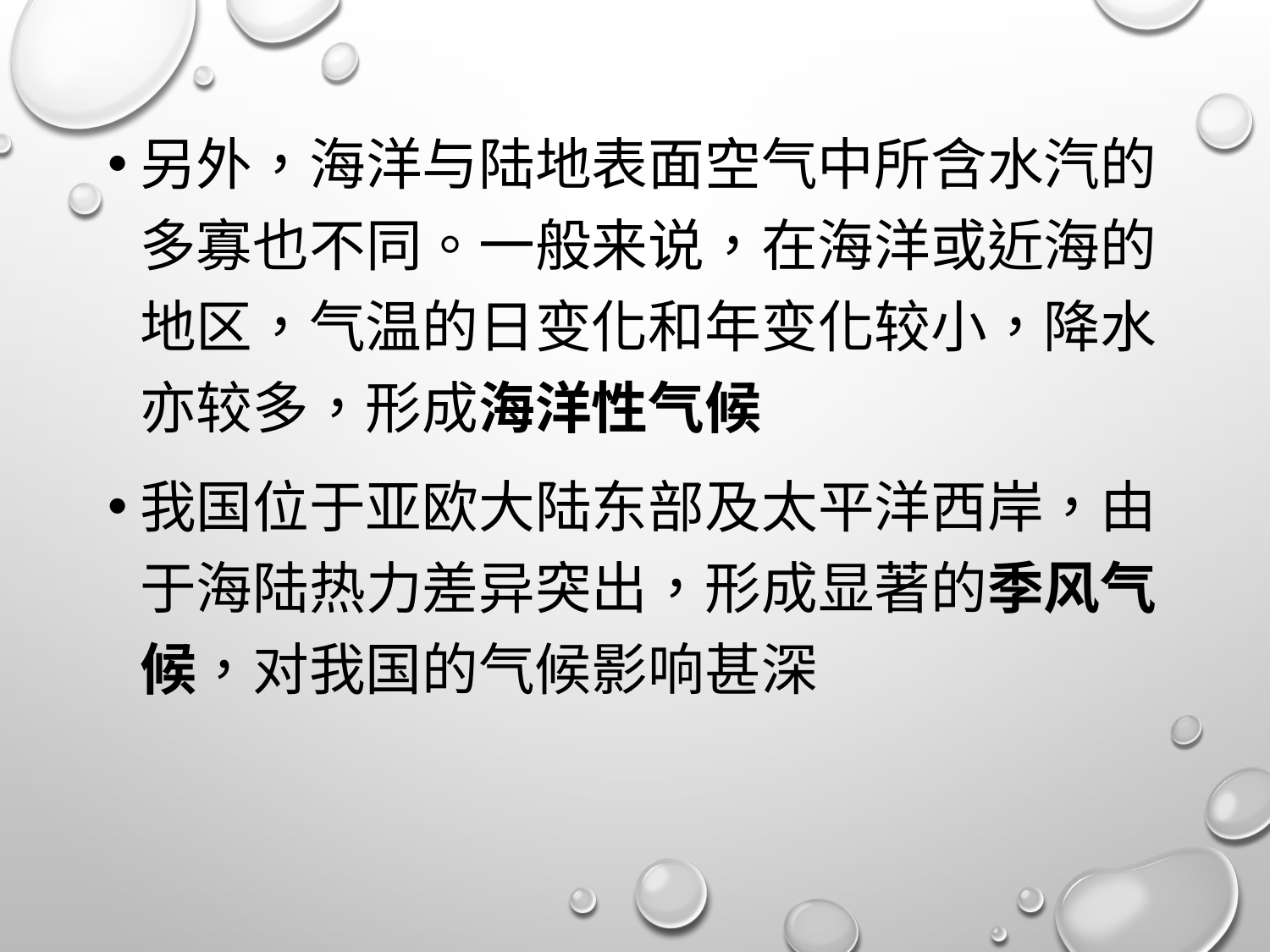

另外，海洋与陆地表面空气中所含水汽的多寡也不同。一般来说，在海洋或近海的地区，气温的日变化和年变化较小，降水亦较多，形成海洋性气候
我国位于亚欧大陆东部及太平洋西岸，由于海陆热力差异突出，形成显著的季风气候，对我国的气候影响甚深